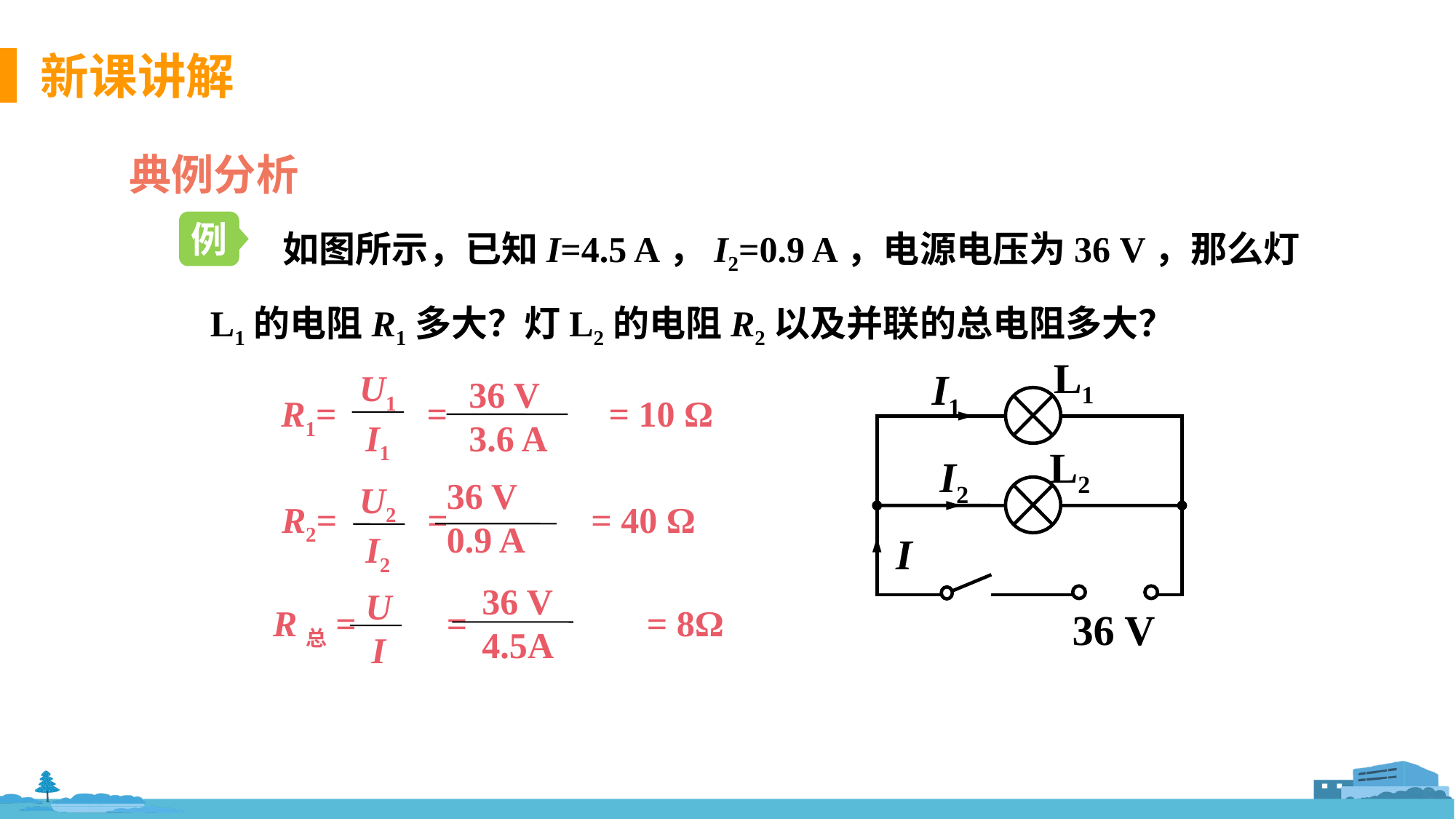

典例分析
如图所示，已知I=4.5 A，I2=0.9 A，电源电压为36 V，那么灯L1的电阻R1多大？灯L2的电阻R2以及并联的总电阻多大？

例
L1
I1

L2
I2

I

36 V
U1
I1
36 V
3.6 A
R1=　　=  　  　　= 10 Ω

36 V
0.9 A
U2
I2
R2=　　=　　  　= 40 Ω

36 V
4.5A
U
I
R总=　　=　　  　　= 8Ω